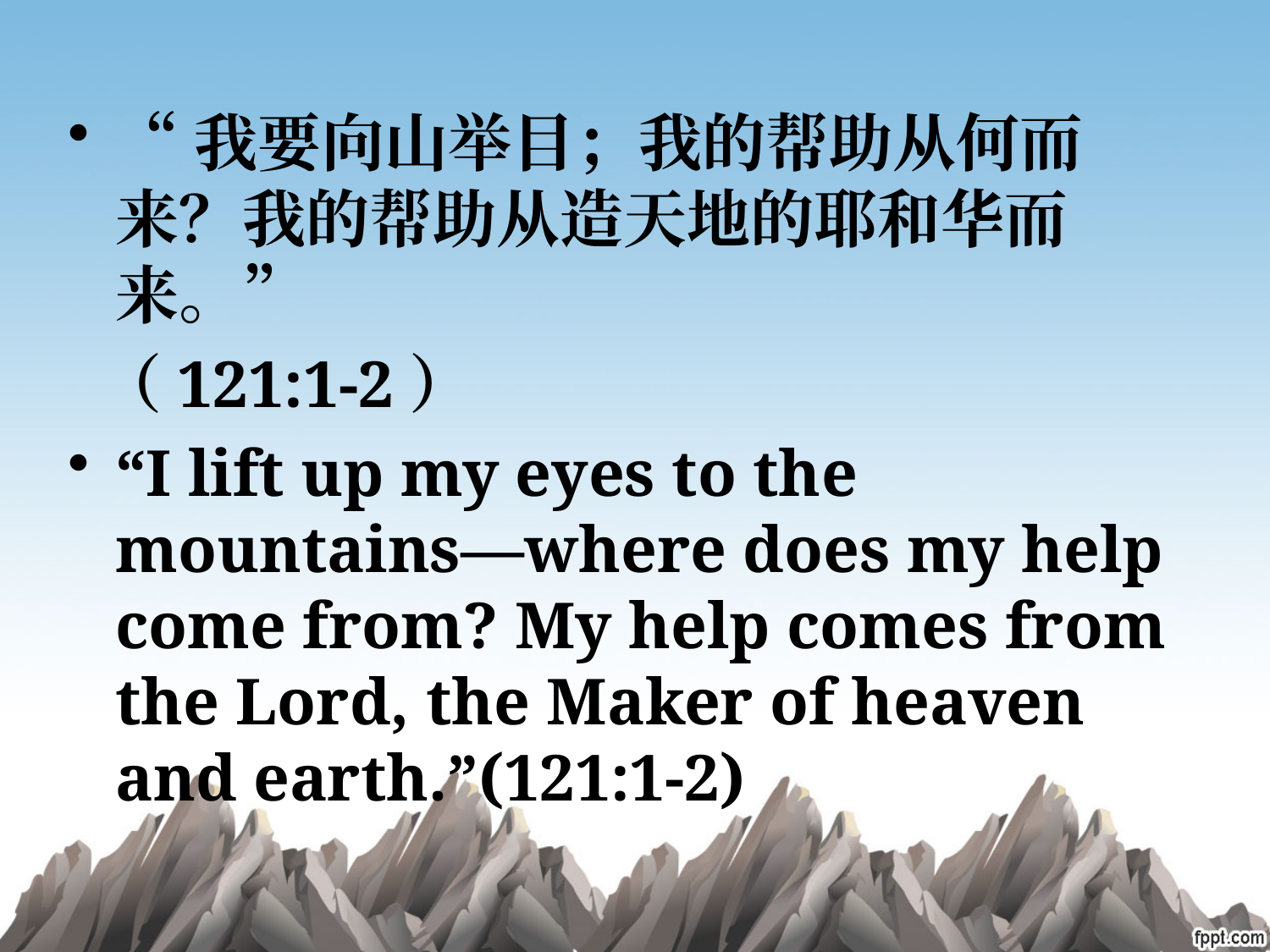

“我要向山举目；我的帮助从何而来？我的帮助从造天地的耶和华而来。”
 （121:1-2）
“I lift up my eyes to the mountains—where does my help come from? My help comes from the Lord, the Maker of heaven and earth.”(121:1-2)